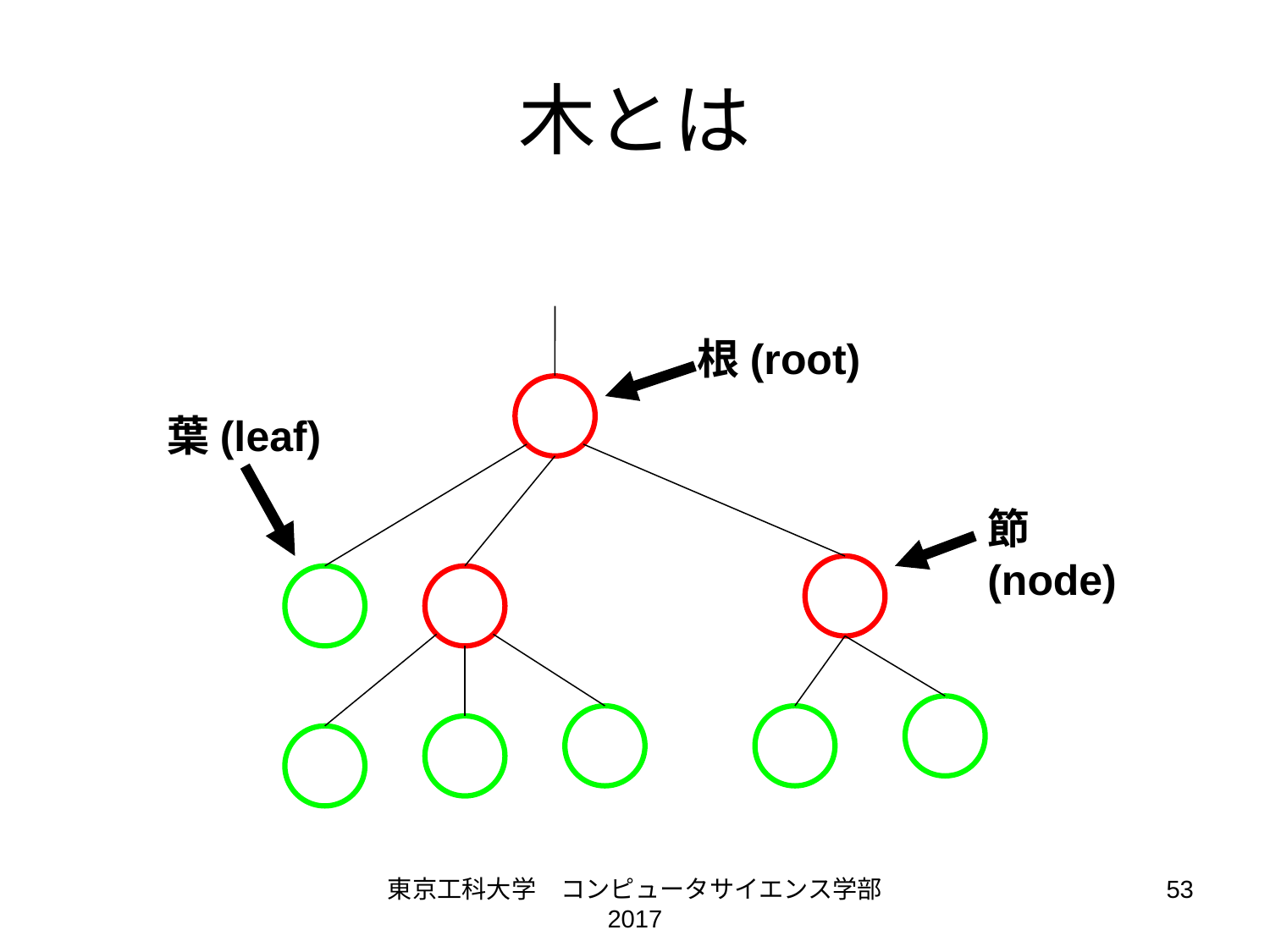

# 木とは

根(root)

葉(leaf)

節(node)

東京工科大学　コンピュータサイエンス学部 2017
53